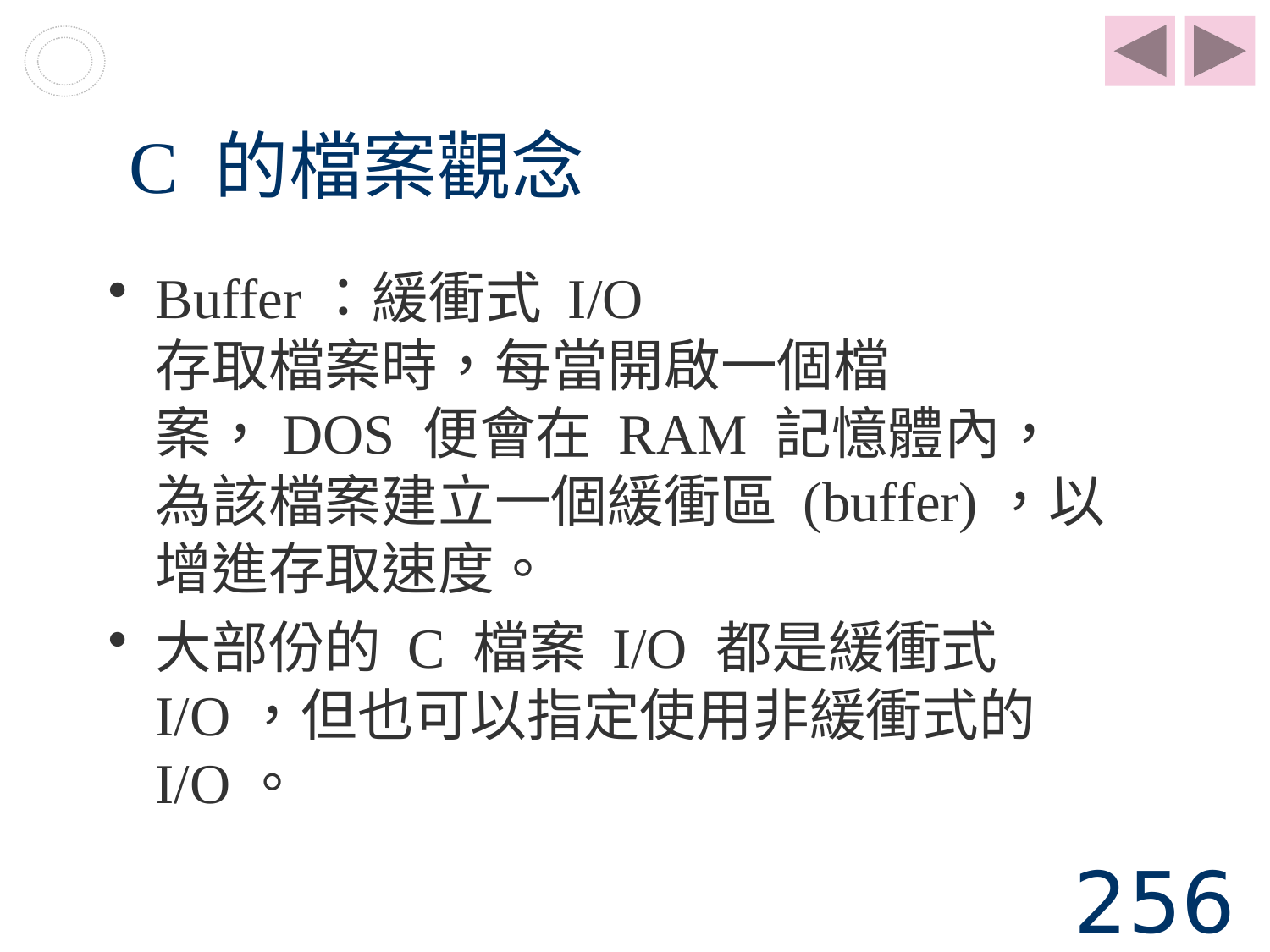

# C 的檔案觀念
Buffer：緩衝式 I/O
存取檔案時，每當開啟一個檔案，DOS 便會在 RAM 記憶體內，為該檔案建立一個緩衝區 (buffer)，以增進存取速度。
大部份的 C 檔案 I/O 都是緩衝式 I/O，但也可以指定使用非緩衝式的 I/O。
256